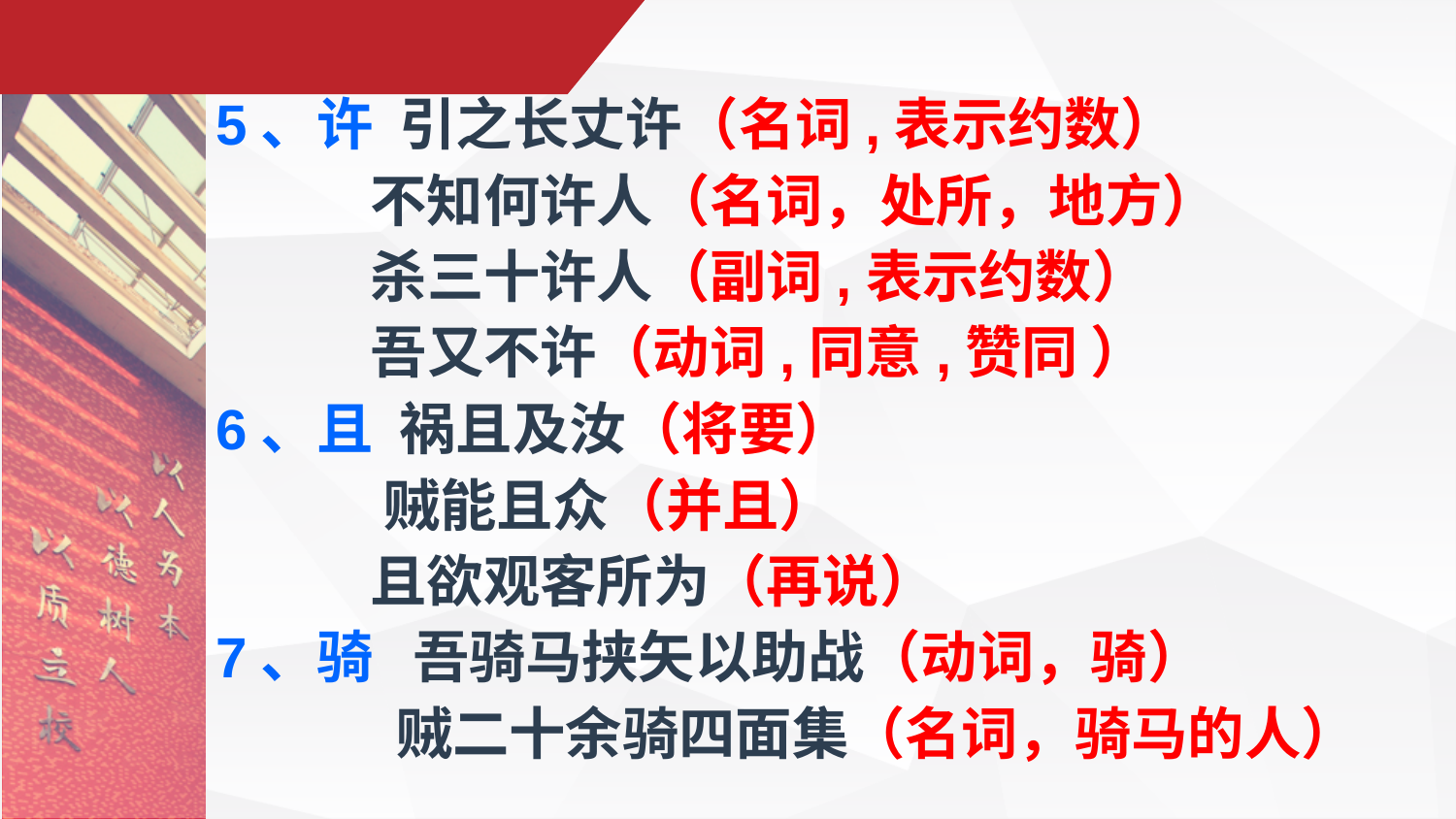

5、许  引之长丈许（名词,表示约数）
           不知何许人（名词，处所，地方）
           杀三十许人（副词,表示约数）
           吾又不许（动词,同意,赞同 ）
6、且  祸且及汝（将要）
            贼能且众（并且）
           且欲观客所为（再说）
7、骑   吾骑马挟矢以助战（动词，骑）
             贼二十余骑四面集（名词，骑马的人）